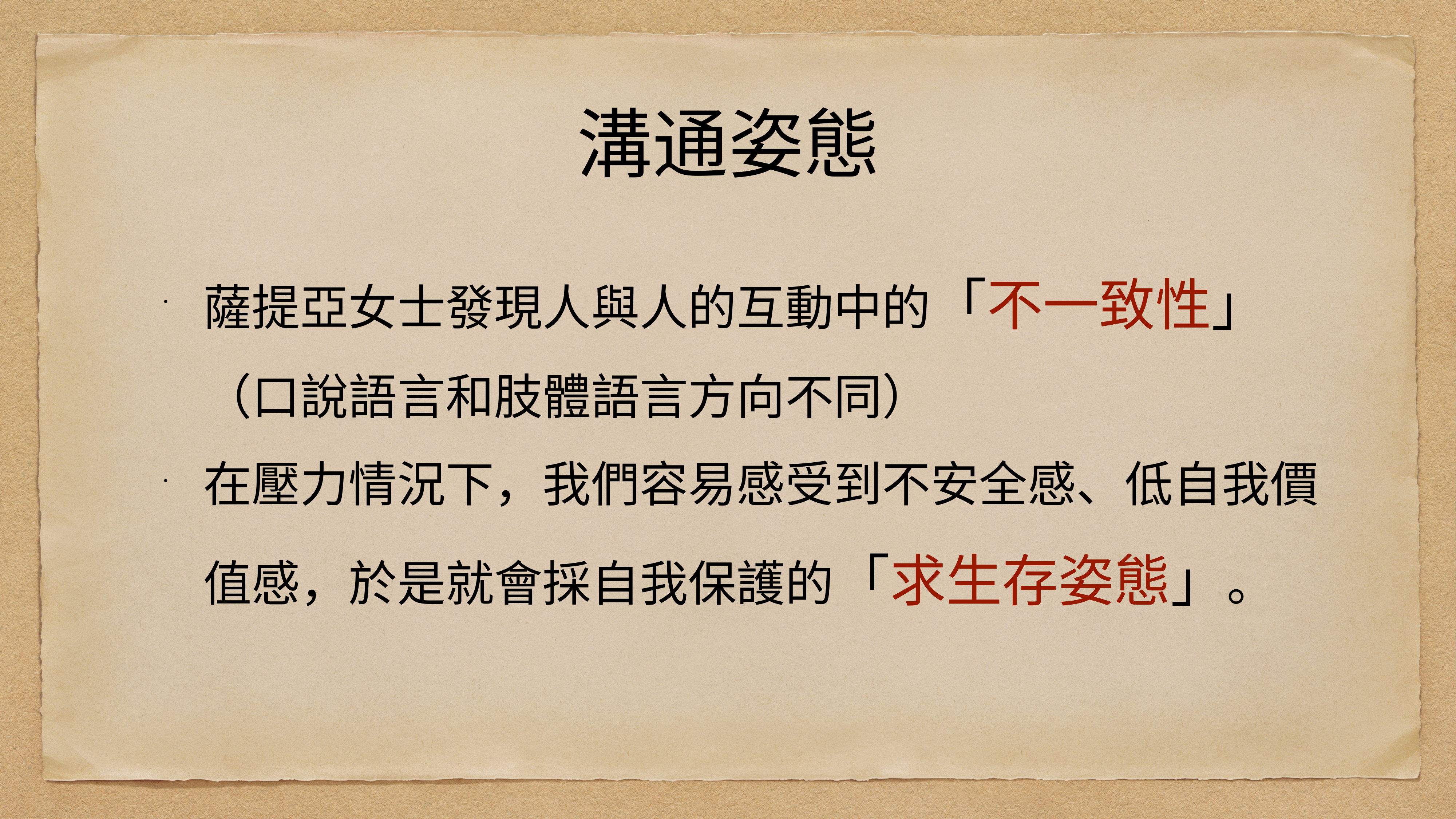

溝通姿態
薩提亞女士發現人與人的互動中的「不一致性」（口說語言和肢體語言方向不同）
在壓力情況下，我們容易感受到不安全感、低自我價值感，於是就會採自我保護的「求生存姿態」。